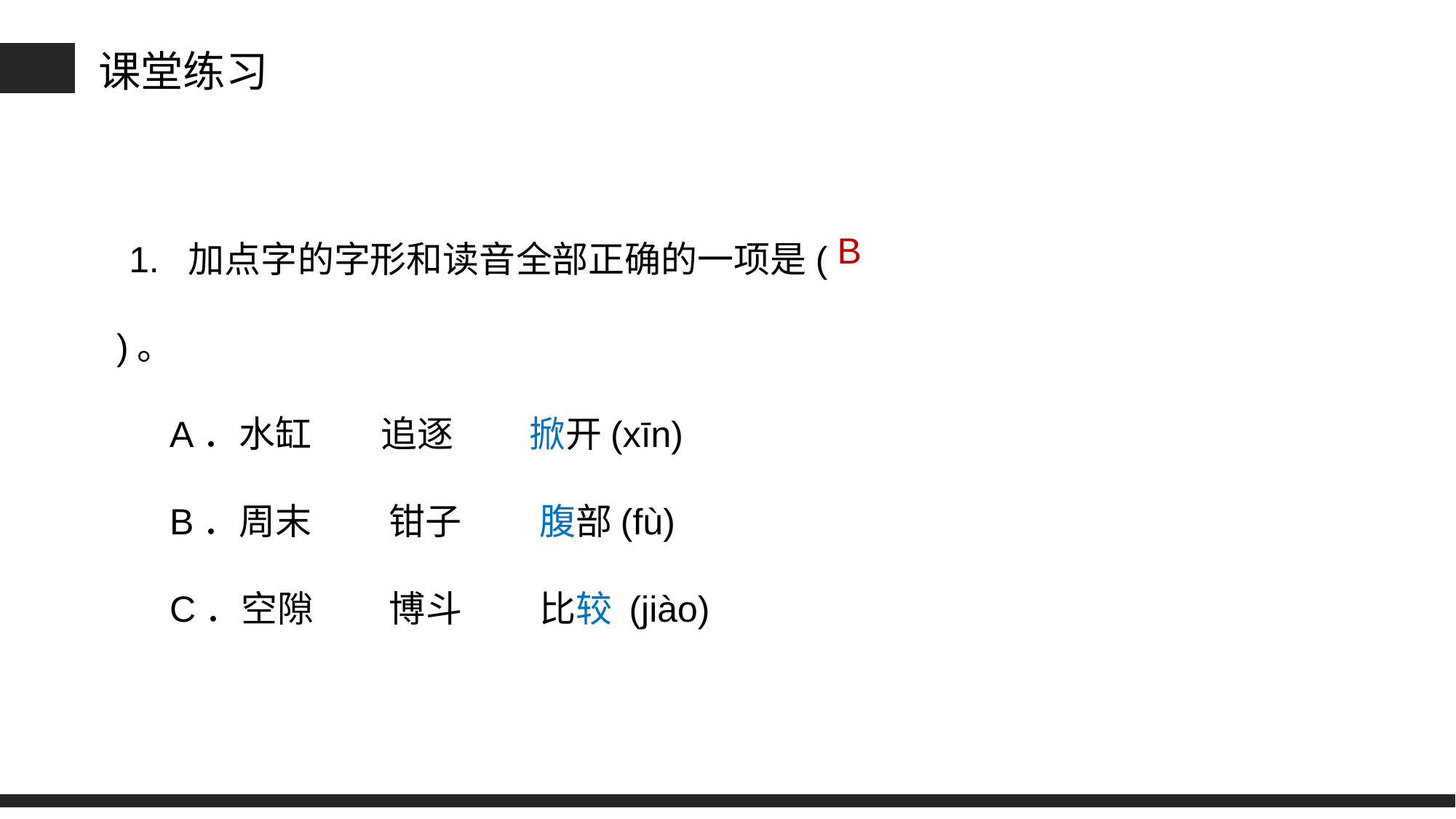

课堂练习
   1.  加点字的字形和读音全部正确的一项是(       )。
       A．水缸      追逐        掀开(xīn)
       B．周末       钳子       腹部(fù)
       C．空隙        博斗       比较 (jiào)
B